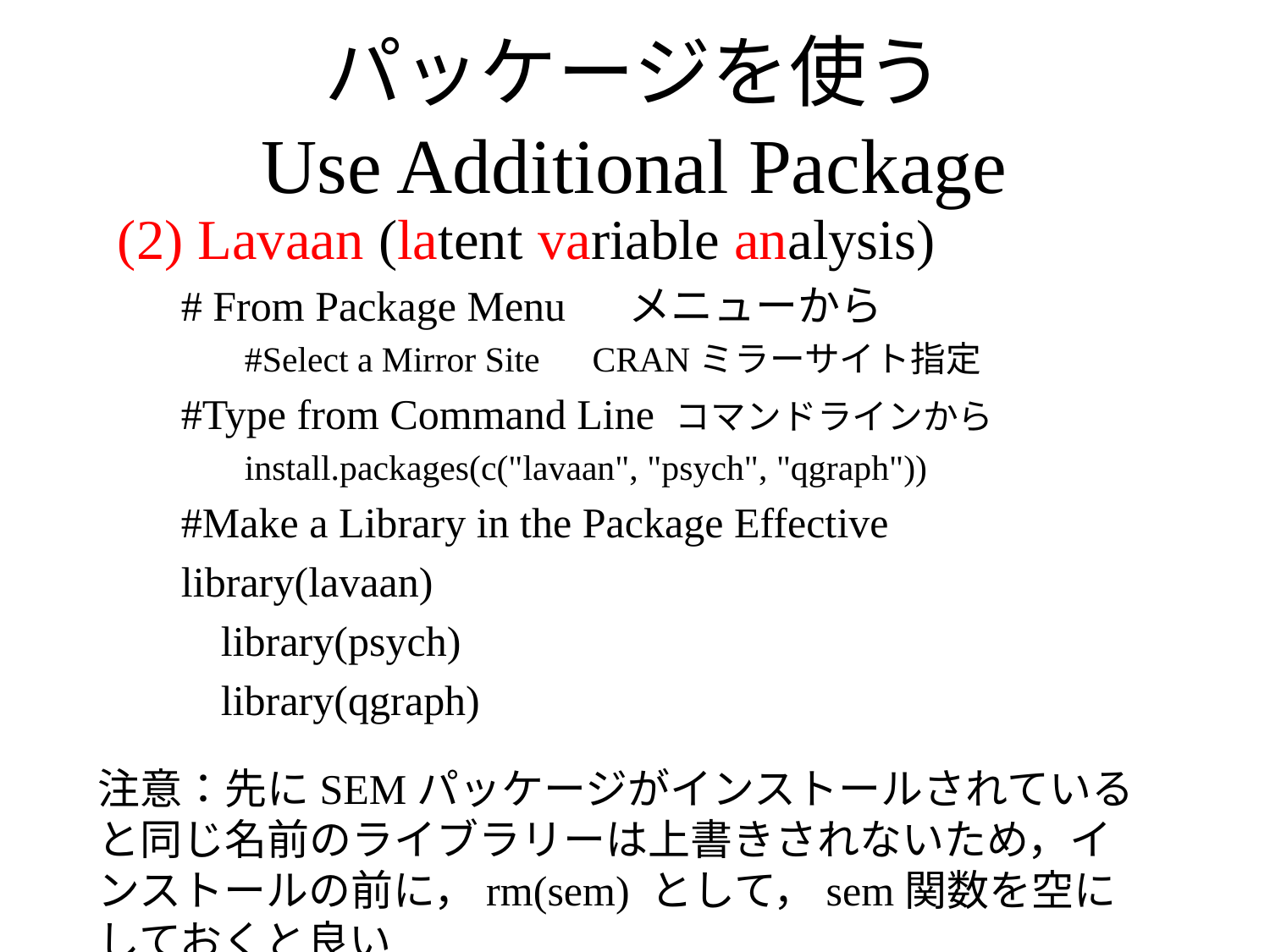

# パッケージを使う Use Additional Package
(2) Lavaan (latent variable analysis)
# From Package Menu 　メニューから
#Select a Mirror Site　CRANミラーサイト指定
#Type from Command Line コマンドラインから
install.packages(c("lavaan", "psych", "qgraph"))
#Make a Library in the Package Effective
library(lavaan)
	library(psych)
	library(qgraph)

注意：先にSEMパッケージがインストールされていると同じ名前のライブラリーは上書きされないため，インストールの前に，rm(sem) として，sem関数を空にしておくと良い